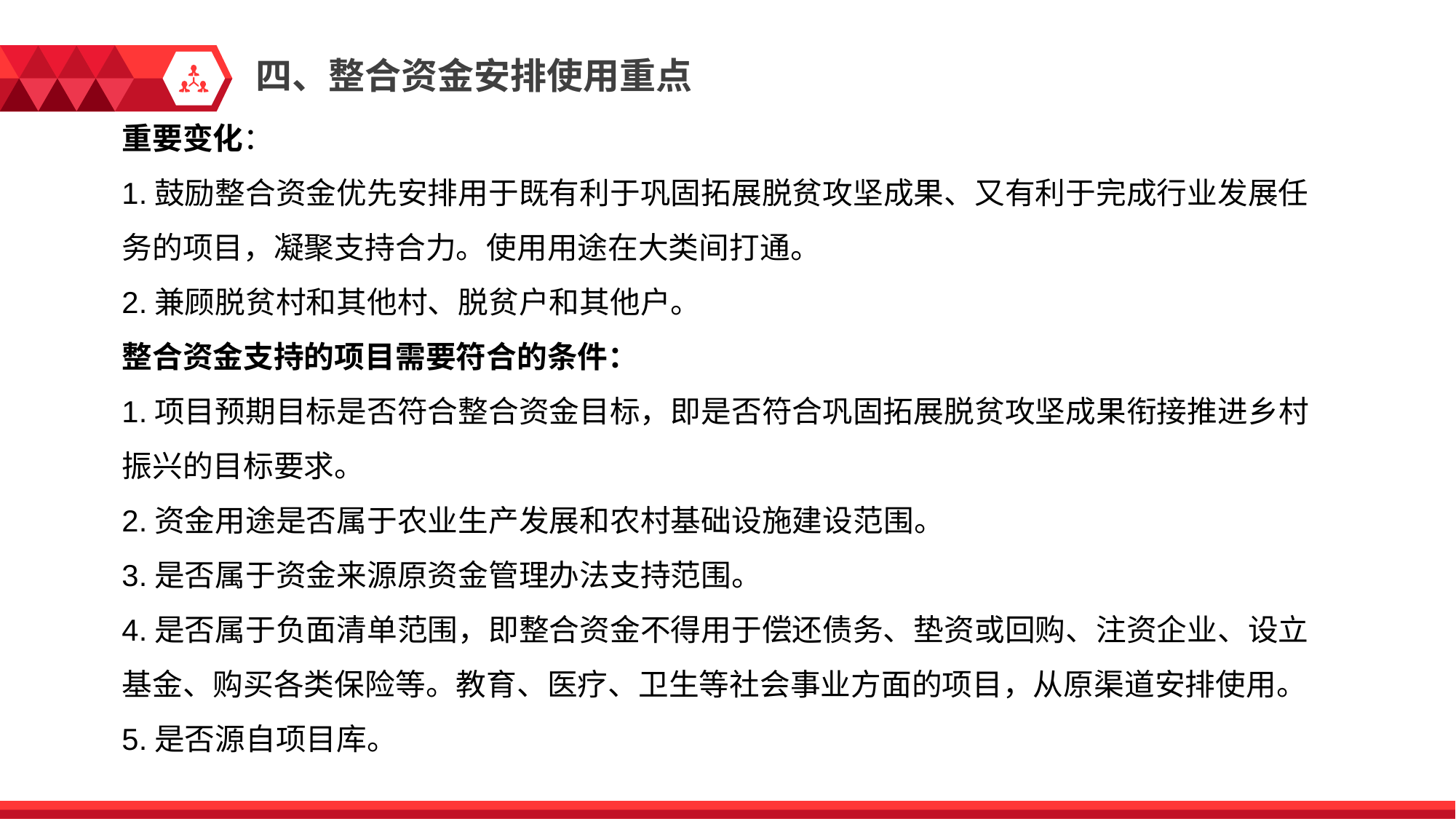

四、整合资金安排使用重点
重要变化：
1.鼓励整合资金优先安排用于既有利于巩固拓展脱贫攻坚成果、又有利于完成行业发展任务的项目，凝聚支持合力。使用用途在大类间打通。
2.兼顾脱贫村和其他村、脱贫户和其他户。
整合资金支持的项目需要符合的条件：
1.项目预期目标是否符合整合资金目标，即是否符合巩固拓展脱贫攻坚成果衔接推进乡村振兴的目标要求。
2.资金用途是否属于农业生产发展和农村基础设施建设范围。
3.是否属于资金来源原资金管理办法支持范围。
4.是否属于负面清单范围，即整合资金不得用于偿还债务、垫资或回购、注资企业、设立基金、购买各类保险等。教育、医疗、卫生等社会事业方面的项目，从原渠道安排使用。
5.是否源自项目库。